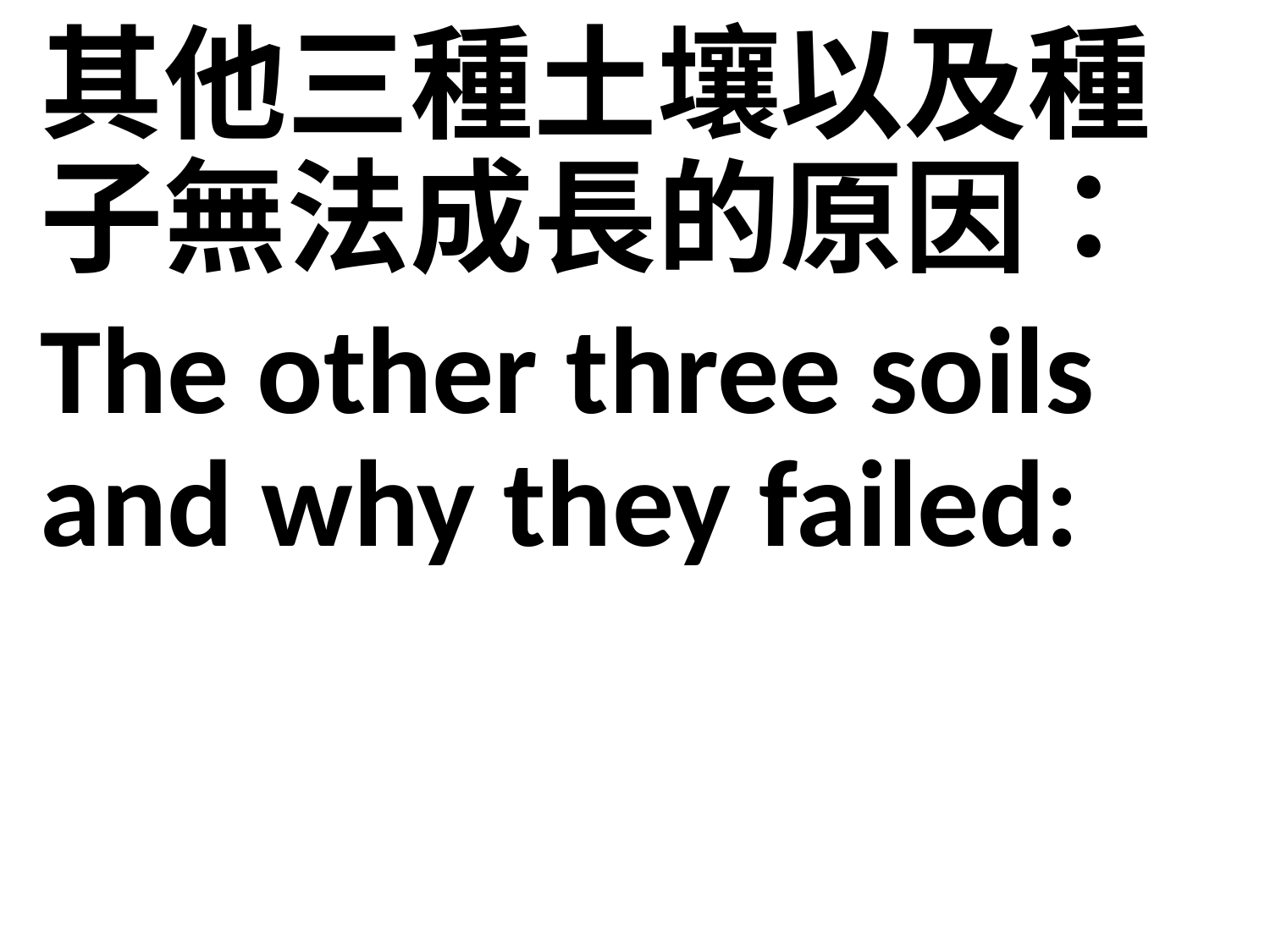

其他三種土壤以及種子無法成長的原因：
The other three soils and why they failed: